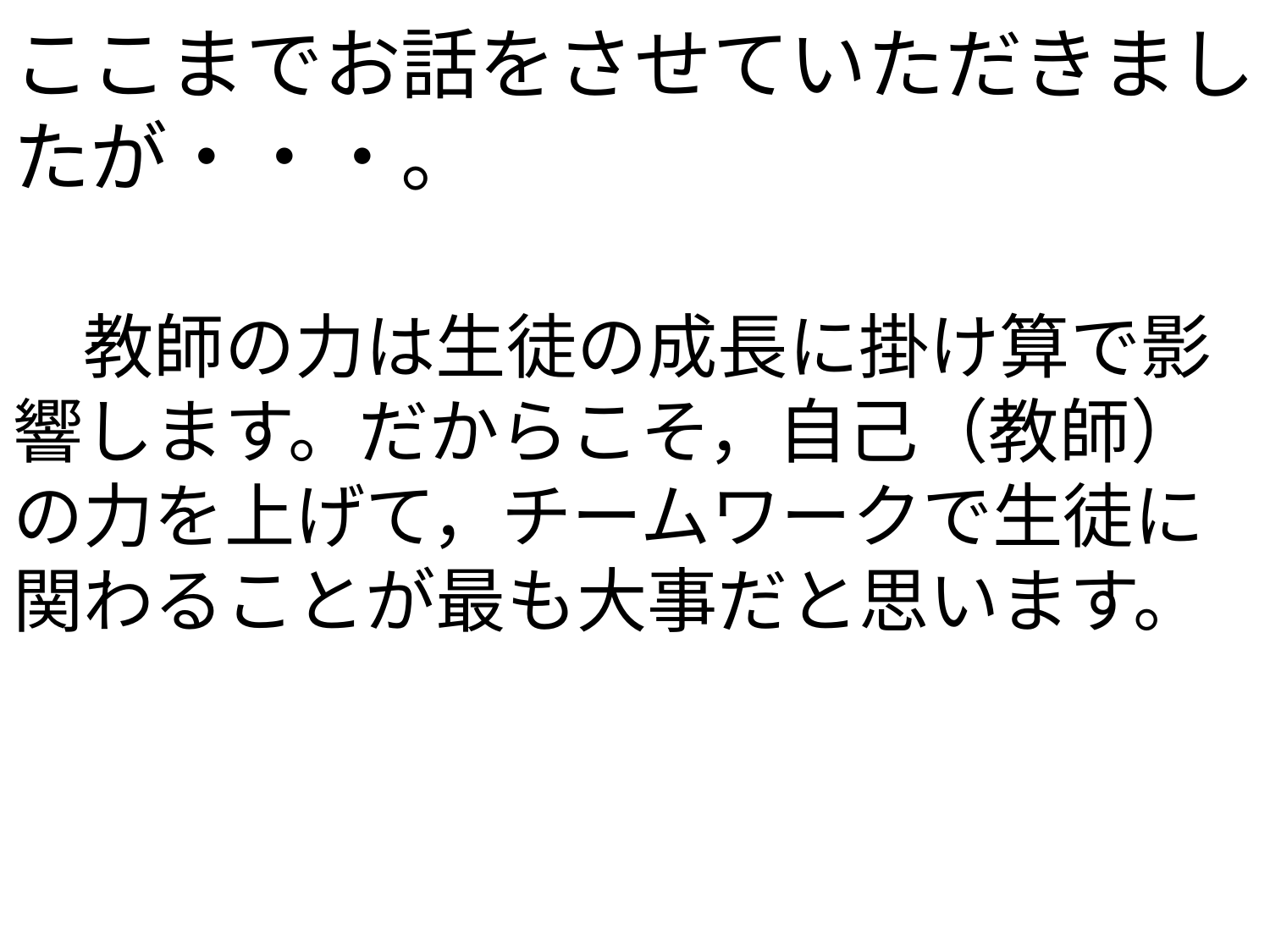

# ここまでお話をさせていただきましたが・・・。
　教師の力は生徒の成長に掛け算で影響します。だからこそ，自己（教師）の力を上げて，チームワークで生徒に関わることが最も大事だと思います。